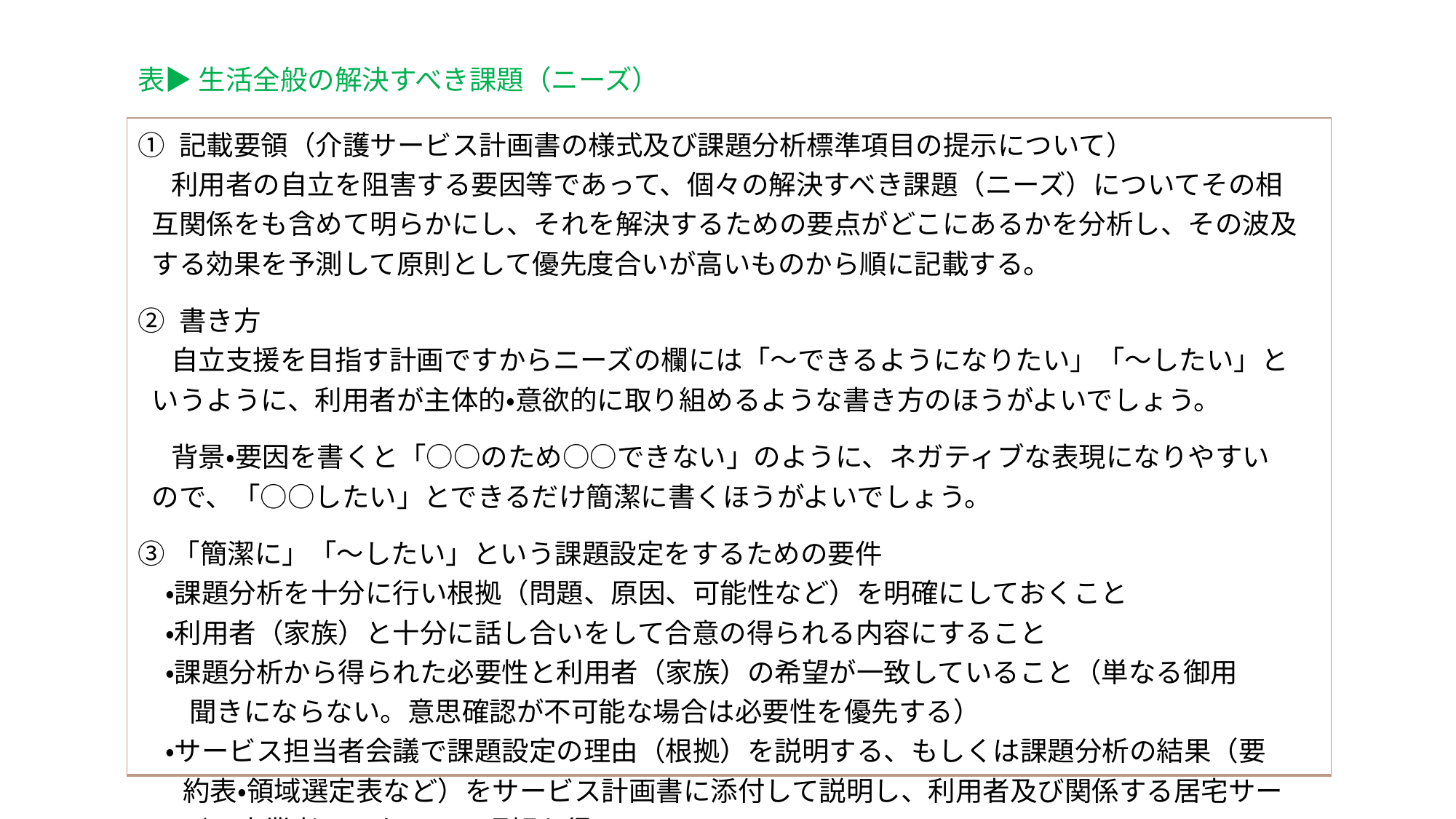

表▶ 生活全般の解決すべき課題（ニーズ）
| ① 記載要領（介護サービス計画書の様式及び課題分析標準項目の提示について） 　 利用者の自立を阻害する要因等であって、個々の解決すべき課題（ニーズ）についてその相 互関係をも含めて明らかにし、それを解決するための要点がどこにあるかを分析し、その波及 する効果を予測して原則として優先度合いが高いものから順に記載する。 ② 書き方 　 自立支援を目指す計画ですからニーズの欄には「～できるようになりたい」「～したい」と いうように、利用者が主体的・意欲的に取り組めるような書き方のほうがよいでしょう。 　 背景・要因を書くと「○○のため○○できない」のように、ネガティブな表現になりやすい ので、「○○したい」とできるだけ簡潔に書くほうがよいでしょう。 ③「簡潔に」「～したい」という課題設定をするための要件 　・課題分析を十分に行い根拠（問題、原因、可能性など）を明確にしておくこと 　・利用者（家族）と十分に話し合いをして合意の得られる内容にすること 　・課題分析から得られた必要性と利用者（家族）の希望が一致していること（単なる御用 聞きにならない。意思確認が不可能な場合は必要性を優先する） 　・サービス担当者会議で課題設定の理由（根拠）を説明する、もしくは課題分析の結果（要 約表・領域選定表など）をサービス計画書に添付して説明し、利用者及び関係する居宅サー ビス事業者のスタッフの理解を得る |
| --- |